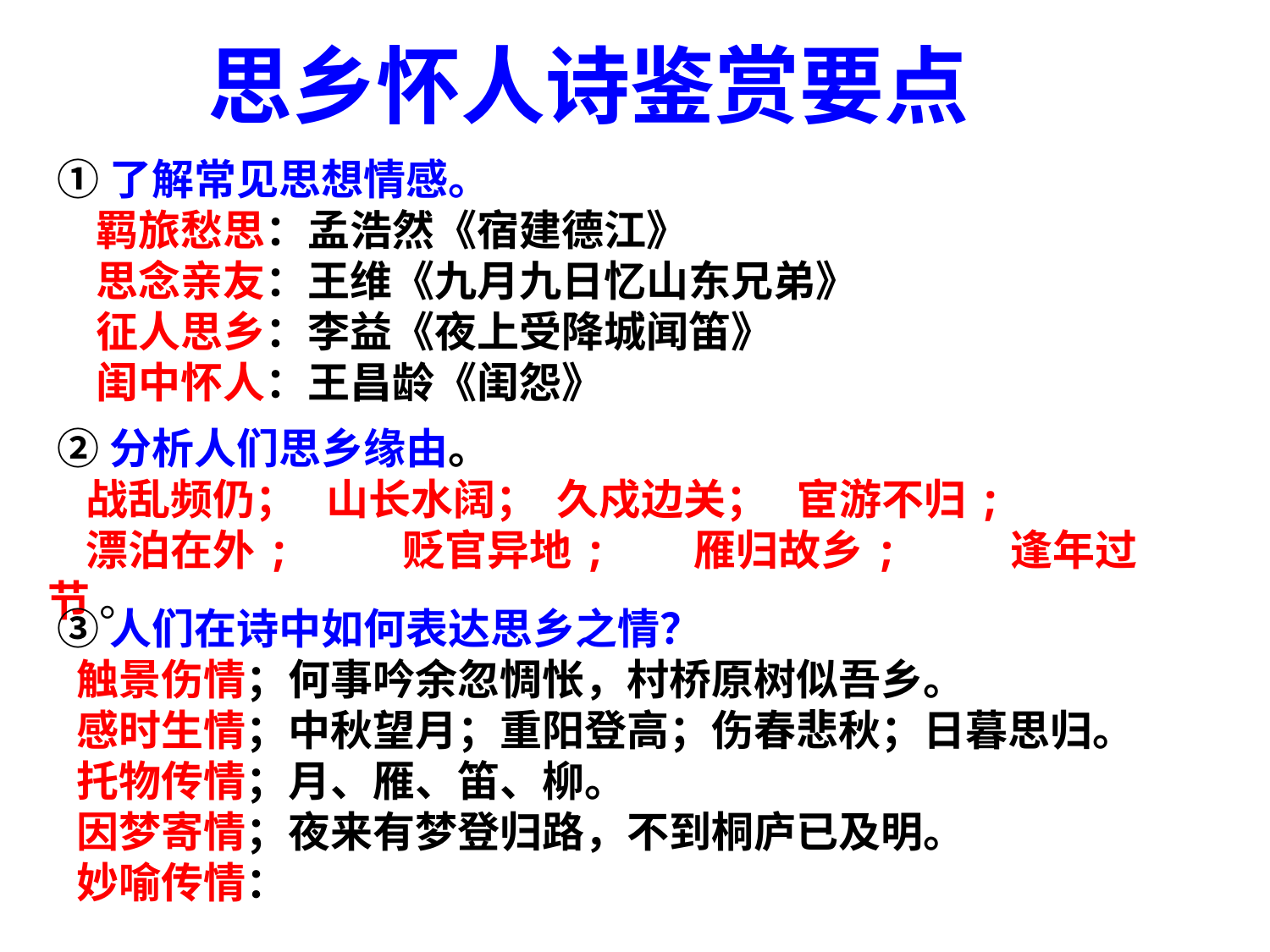

思乡怀人诗鉴赏要点
 ①了解常见思想情感。
    羁旅愁思：孟浩然《宿建德江》
    思念亲友：王维《九月九日忆山东兄弟》
    征人思乡：李益《夜上受降城闻笛》
    闺中怀人：王昌龄《闺怨》
 ②分析人们思乡缘由。
   战乱频仍；   山长水阔；  久戍边关；   宦游不归;
   漂泊在外;    贬官异地;   雁归故乡;    逢年过节 。
 ③人们在诗中如何表达思乡之情？
  触景伤情；何事吟余忽惆怅，村桥原树似吾乡。
  感时生情；中秋望月；重阳登高；伤春悲秋；日暮思归。
  托物传情；月、雁、笛、柳。
  因梦寄情；夜来有梦登归路，不到桐庐已及明。
  妙喻传情：